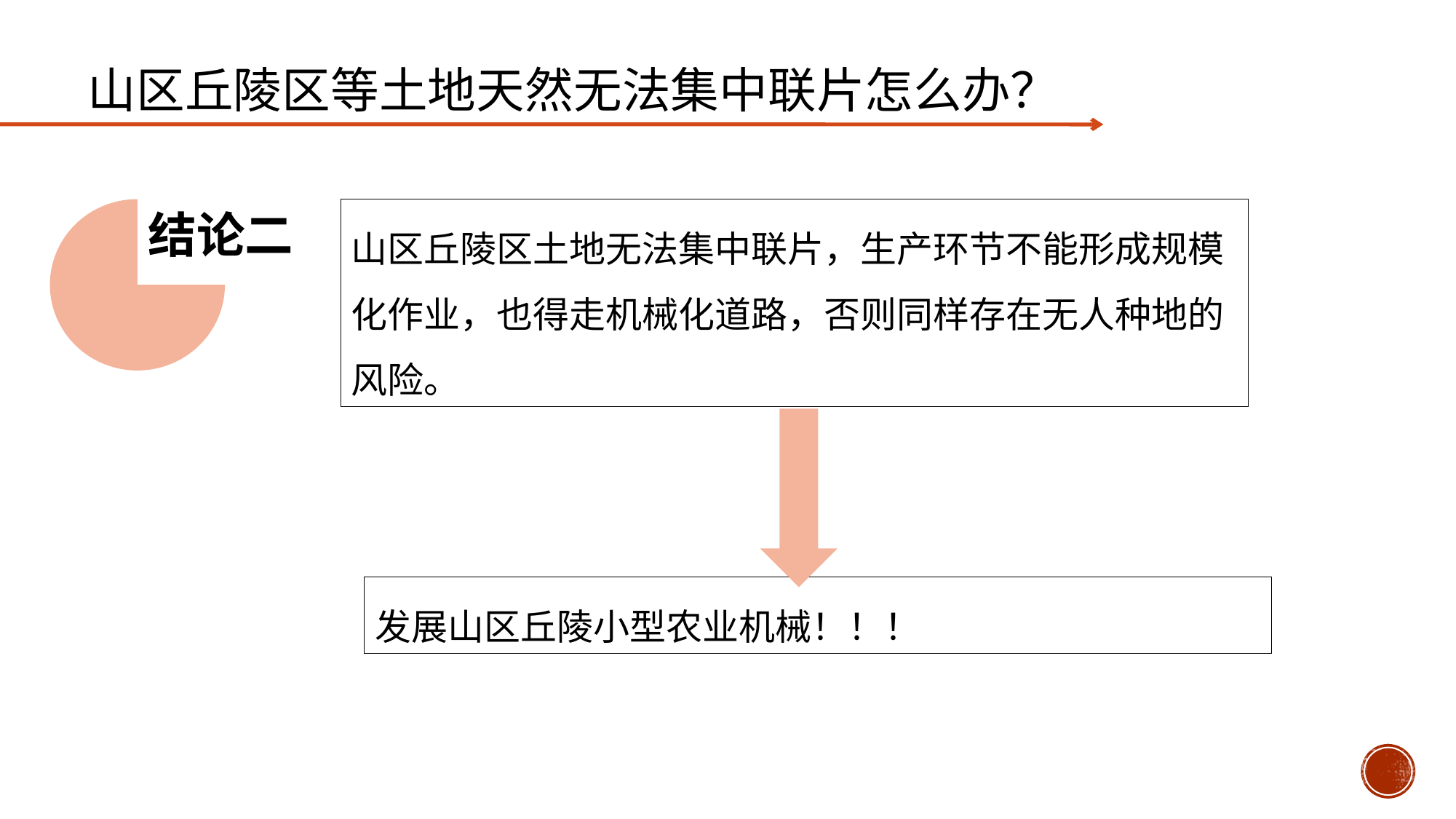

山区丘陵区等土地天然无法集中联片怎么办？

结论二
山区丘陵区土地无法集中联片，生产环节不能形成规模化作业，也得走机械化道路，否则同样存在无人种地的风险。

发展山区丘陵小型农业机械！！！